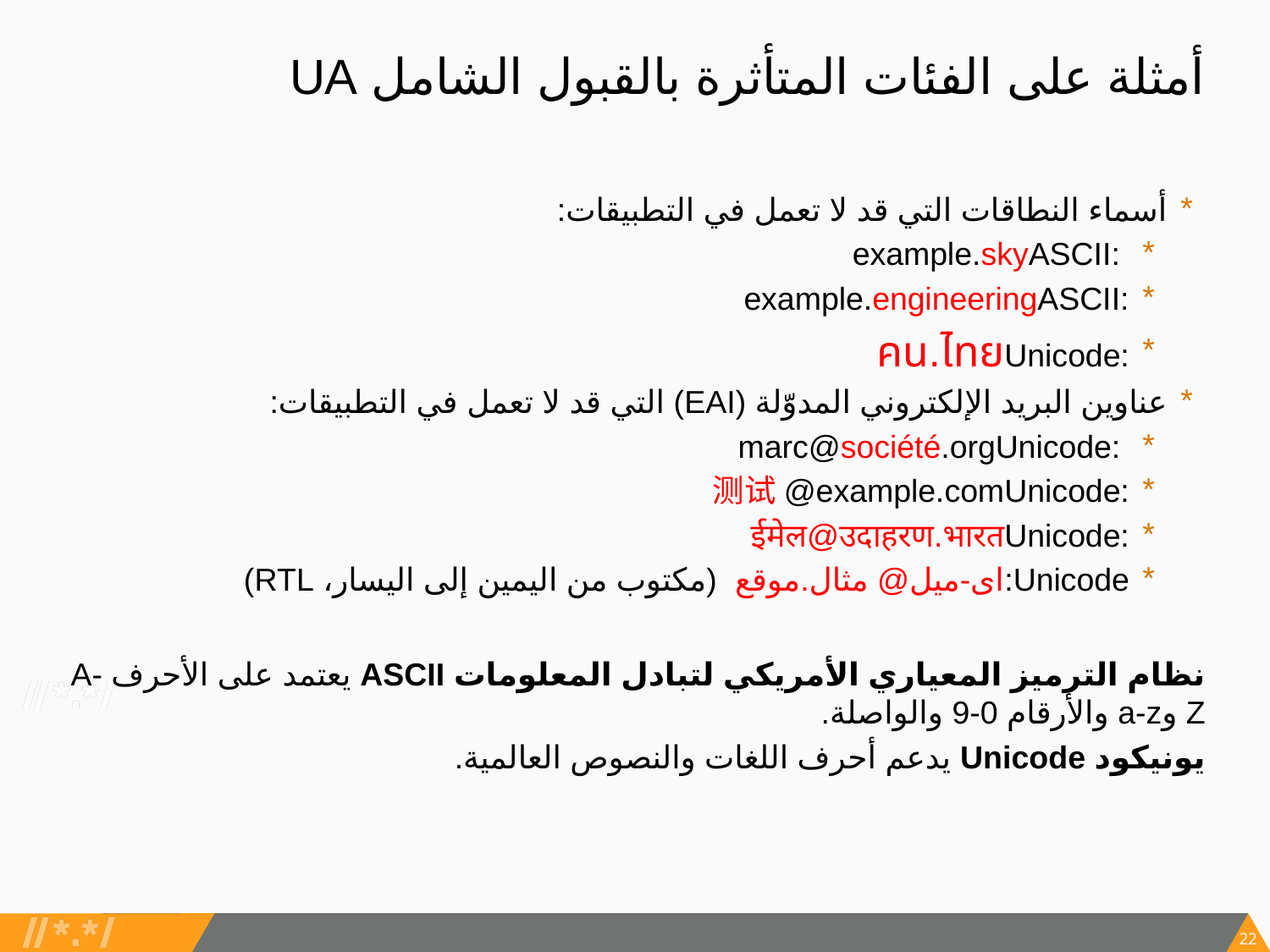

# أمثلة على الفئات المتأثرة بالقبول الشامل UA
أسماء النطاقات التي قد لا تعمل في التطبيقات:
ASCII: 	example.sky
ASCII:	example.engineering
Unicode:	คน.ไทย
عناوين البريد الإلكتروني المدوّلة (EAI) التي قد لا تعمل في التطبيقات:
 Unicode:	marc@société.org
Unicode:	测试@example.com
Unicode:	ईमेल@उदाहरण.भारत
Unicode:	ای-میل@ مثال.موقع  (مكتوب من اليمين إلى اليسار، RTL)

نظام الترميز المعياري الأمريكي لتبادل المعلومات ASCII يعتمد على الأحرف A-Z وa-z والأرقام 0-9 والواصلة.
يونيكود Unicode يدعم أحرف اللغات والنصوص العالمية.